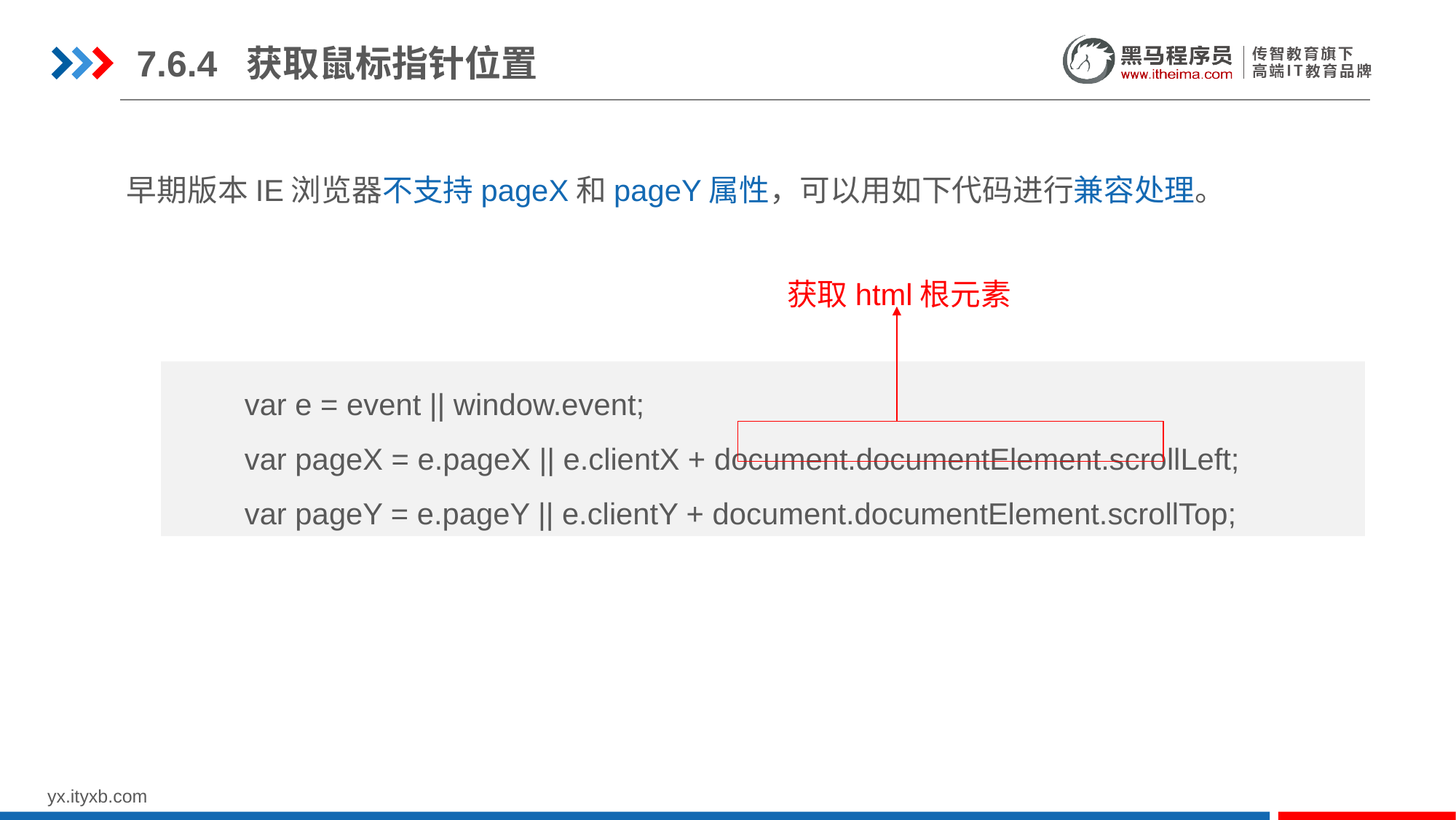

7.6.4  获取鼠标指针位置
早期版本IE浏览器不支持pageX和pageY属性，可以用如下代码进行兼容处理。
获取html根元素
var e = event || window.event;
var pageX = e.pageX || e.clientX + document.documentElement.scrollLeft;
var pageY = e.pageY || e.clientY + document.documentElement.scrollTop;